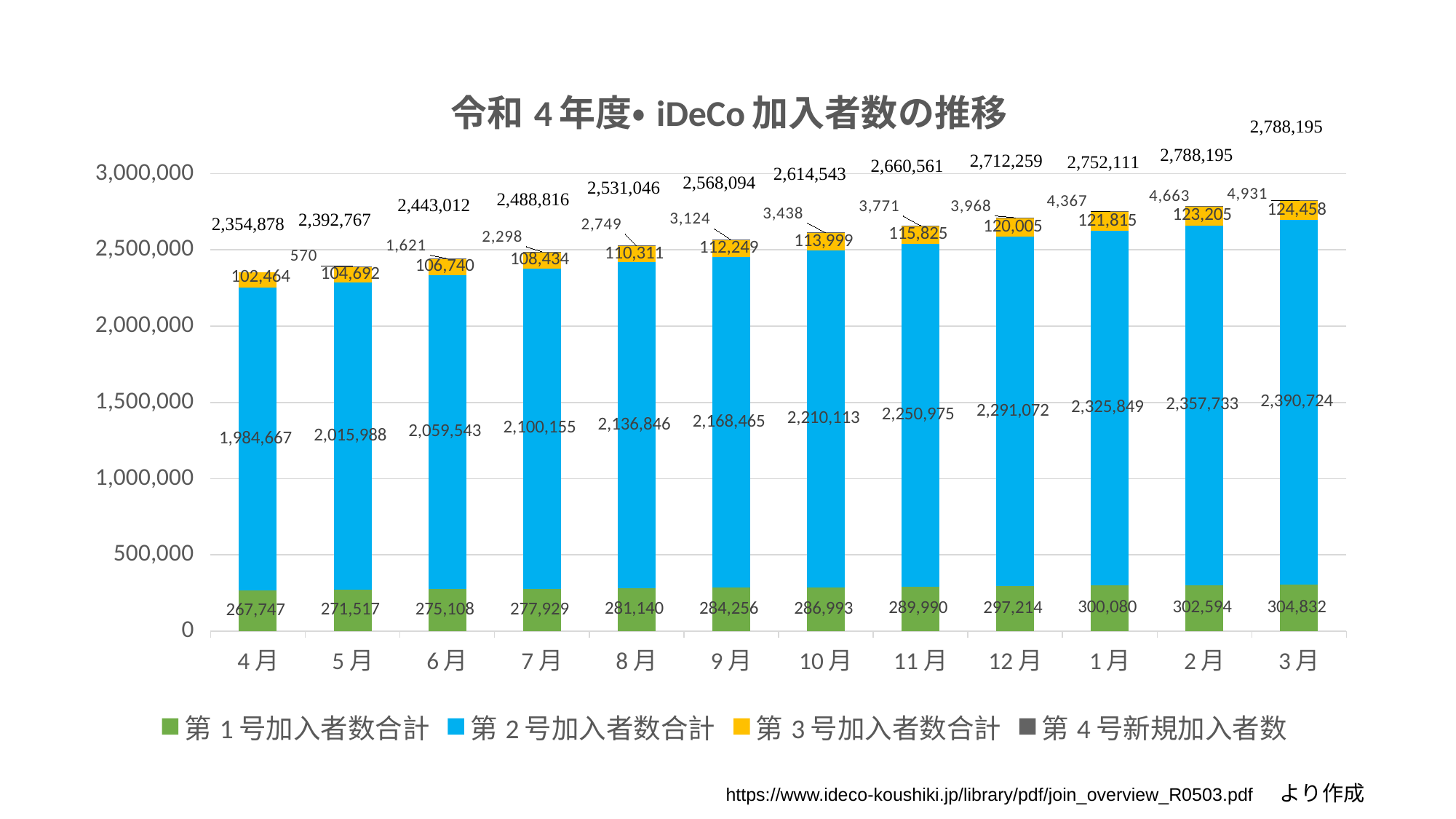

### Chart: 令和4年度・iDeCo加入者数の推移

| Category | 第1号加入者数合計 | 第2号加入者数合計 | 第3号加入者数合計 | 第4号新規加入者数 |
|---|---|---|---|---|
| 4月 | 267747.0 | 1984667.0 | 102464.0 | None |
| 5月 | 271517.0 | 2015988.0 | 104692.0 | 570.0 |
| 6月 | 275108.0 | 2059543.0 | 106740.0 | 1621.0 |
| 7月 | 277929.0 | 2100155.0 | 108434.0 | 2298.0 |
| 8月 | 281140.0 | 2136846.0 | 110311.0 | 2749.0 |
| 9月 | 284256.0 | 2168465.0 | 112249.0 | 3124.0 |
| 10月 | 286993.0 | 2210113.0 | 113999.0 | 3438.0 |
| 11月 | 289990.0 | 2250975.0 | 115825.0 | 3771.0 |
| 12月 | 297214.0 | 2291072.0 | 120005.0 | 3968.0 |
| 1月 | 300080.0 | 2325849.0 | 121815.0 | 4367.0 |
| 2月 | 302594.0 | 2357733.0 | 123205.0 | 4663.0 |
| 3月 | 304832.0 | 2390724.0 | 124458.0 | 4931.0 |
https://www.ideco-koushiki.jp/library/pdf/join_overview_R0503.pdf　より作成